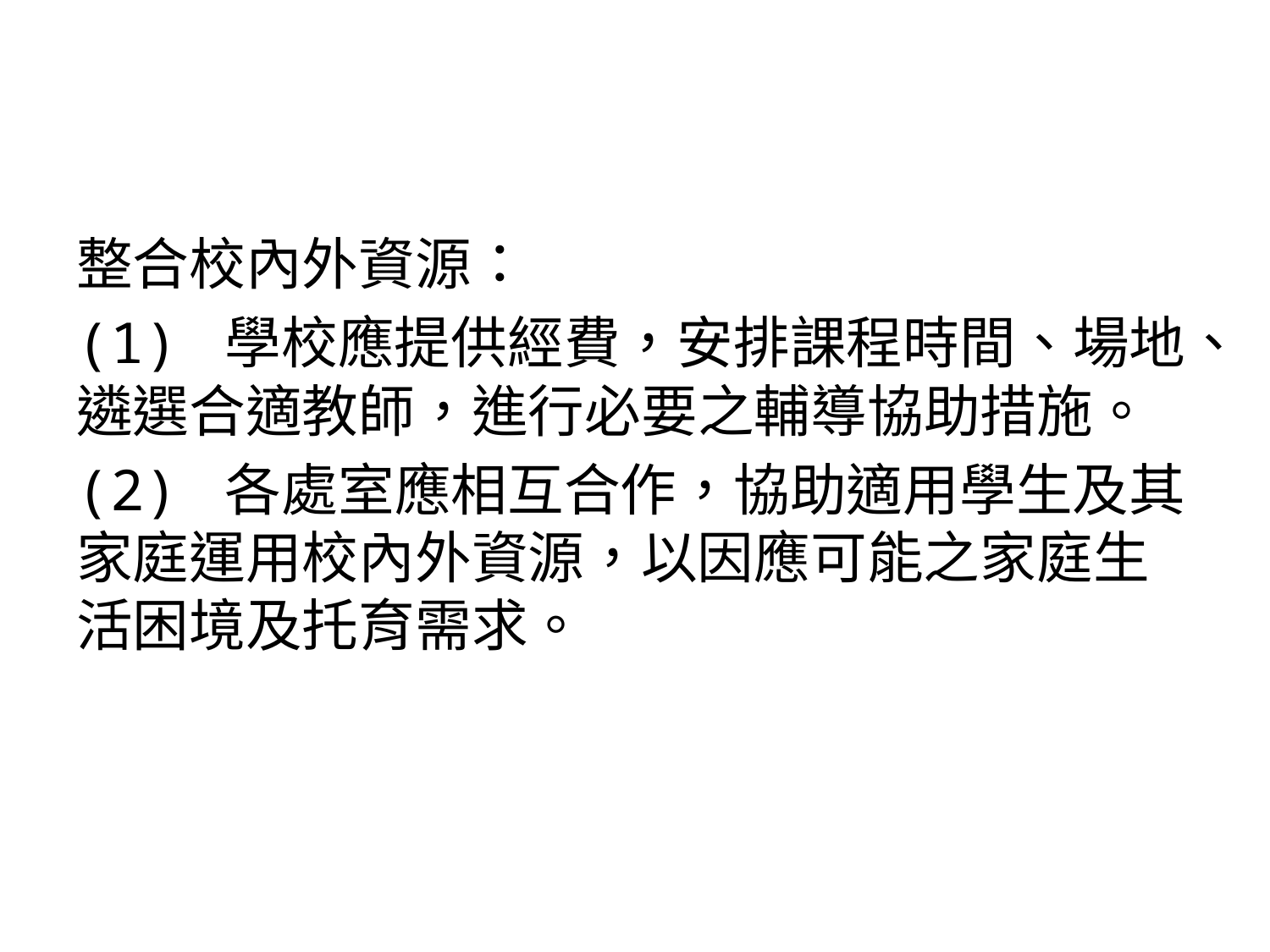

#
整合校內外資源：
(1) 學校應提供經費，安排課程時間、場地、遴選合適教師，進行必要之輔導協助措施。
(2) 各處室應相互合作，協助適用學生及其家庭運用校內外資源，以因應可能之家庭生活困境及托育需求。